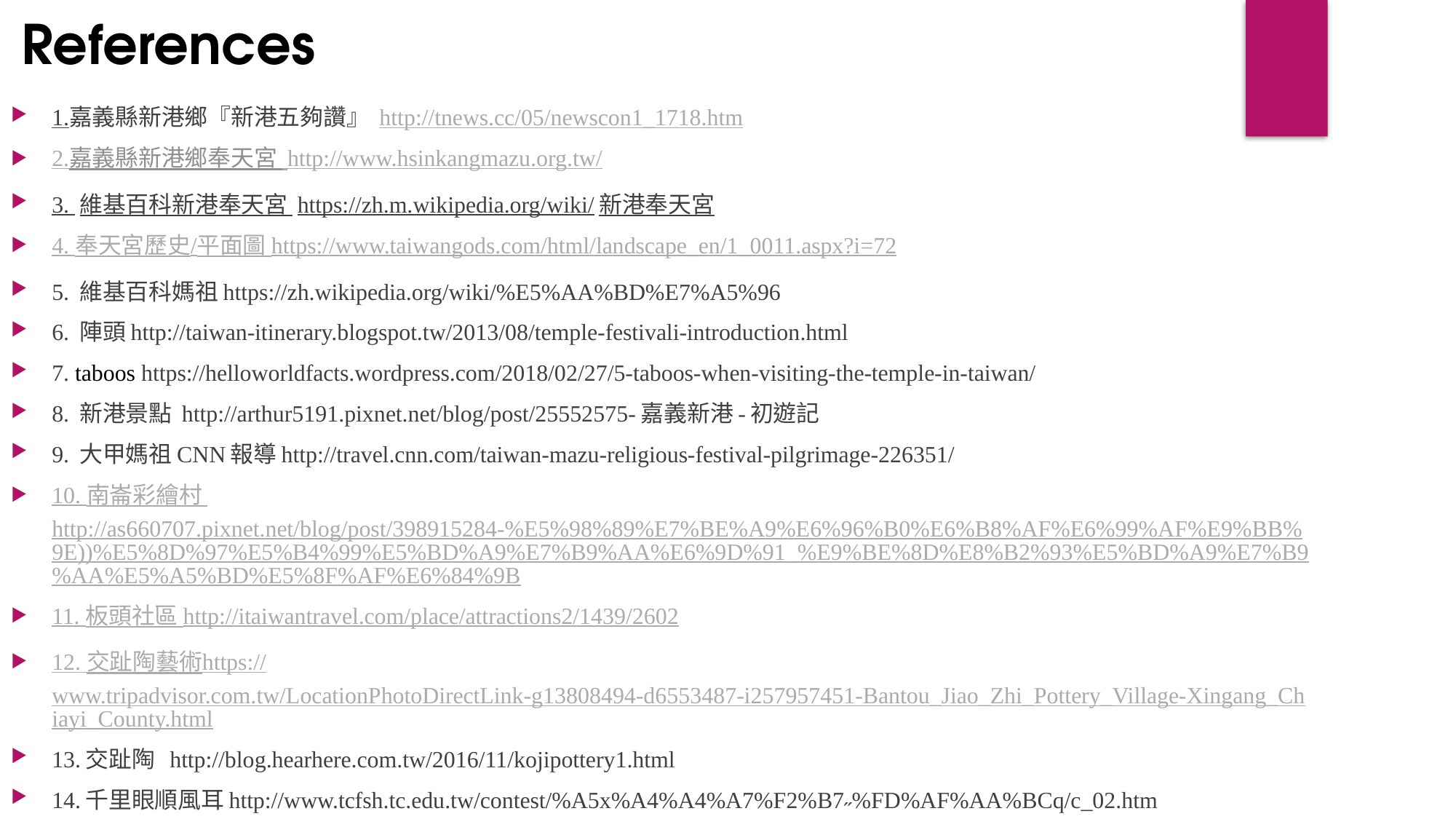

References
1.嘉義縣新港鄉『新港五夠讚』 http://tnews.cc/05/newscon1_1718.htm
2.嘉義縣新港鄉奉天宮  http://www.hsinkangmazu.org.tw/
3. 維基百科新港奉天宮 https://zh.m.wikipedia.org/wiki/新港奉天宮
4. 奉天宮歷史/平面圖 https://www.taiwangods.com/html/landscape_en/1_0011.aspx?i=72
5. 維基百科媽祖https://zh.wikipedia.org/wiki/%E5%AA%BD%E7%A5%96
6. 陣頭http://taiwan-itinerary.blogspot.tw/2013/08/temple-festivali-introduction.html
7. taboos https://helloworldfacts.wordpress.com/2018/02/27/5-taboos-when-visiting-the-temple-in-taiwan/
8. 新港景點 http://arthur5191.pixnet.net/blog/post/25552575-嘉義新港-初遊記
9. 大甲媽祖CNN報導http://travel.cnn.com/taiwan-mazu-religious-festival-pilgrimage-226351/
10. 南崙彩繪村 http://as660707.pixnet.net/blog/post/398915284-%E5%98%89%E7%BE%A9%E6%96%B0%E6%B8%AF%E6%99%AF%E9%BB%9E))%E5%8D%97%E5%B4%99%E5%BD%A9%E7%B9%AA%E6%9D%91_%E9%BE%8D%E8%B2%93%E5%BD%A9%E7%B9%AA%E5%A5%BD%E5%8F%AF%E6%84%9B
11. 板頭社區 http://itaiwantravel.com/place/attractions2/1439/2602
12. 交趾陶藝術https://www.tripadvisor.com.tw/LocationPhotoDirectLink-g13808494-d6553487-i257957451-Bantou_Jiao_Zhi_Pottery_Village-Xingang_Chiayi_County.html
13.交趾陶  http://blog.hearhere.com.tw/2016/11/kojipottery1.html
14.千里眼順風耳http://www.tcfsh.tc.edu.tw/contest/%A5x%A4%A4%A7%F2%B7˶%FD%AF%AA%BCq/c_02.htm
15. 關公交趾陶 http://www.wu-long.idv.tw/ko.htm